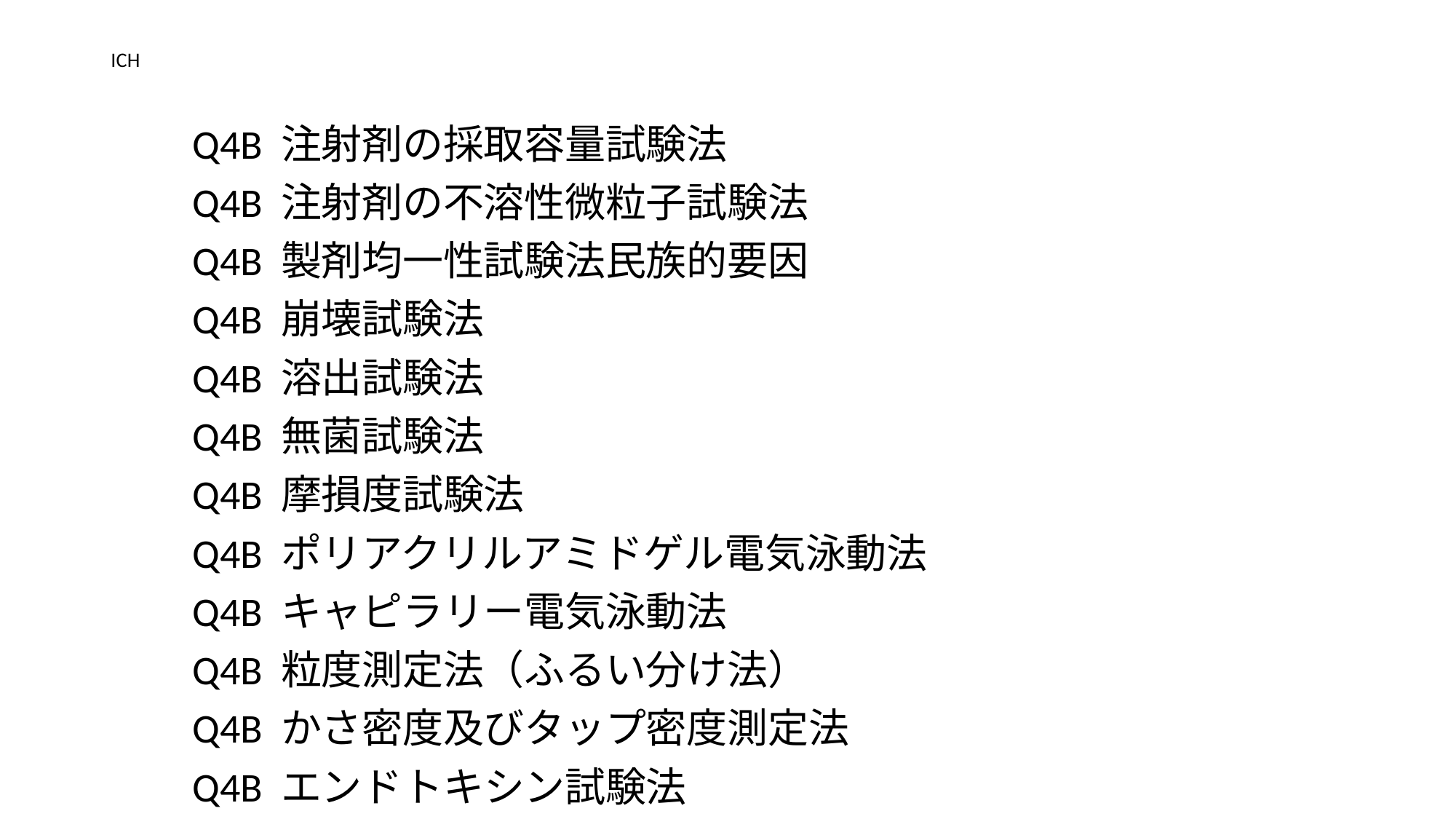

# ICH
Q4B 注射剤の採取容量試験法
Q4B 注射剤の不溶性微粒子試験法
Q4B 製剤均一性試験法民族的要因
Q4B 崩壊試験法
Q4B 溶出試験法
Q4B 無菌試験法
Q4B 摩損度試験法
Q4B ポリアクリルアミドゲル電気泳動法
Q4B キャピラリー電気泳動法
Q4B 粒度測定法（ふるい分け法）
Q4B かさ密度及びタップ密度測定法
Q4B エンドトキシン試験法